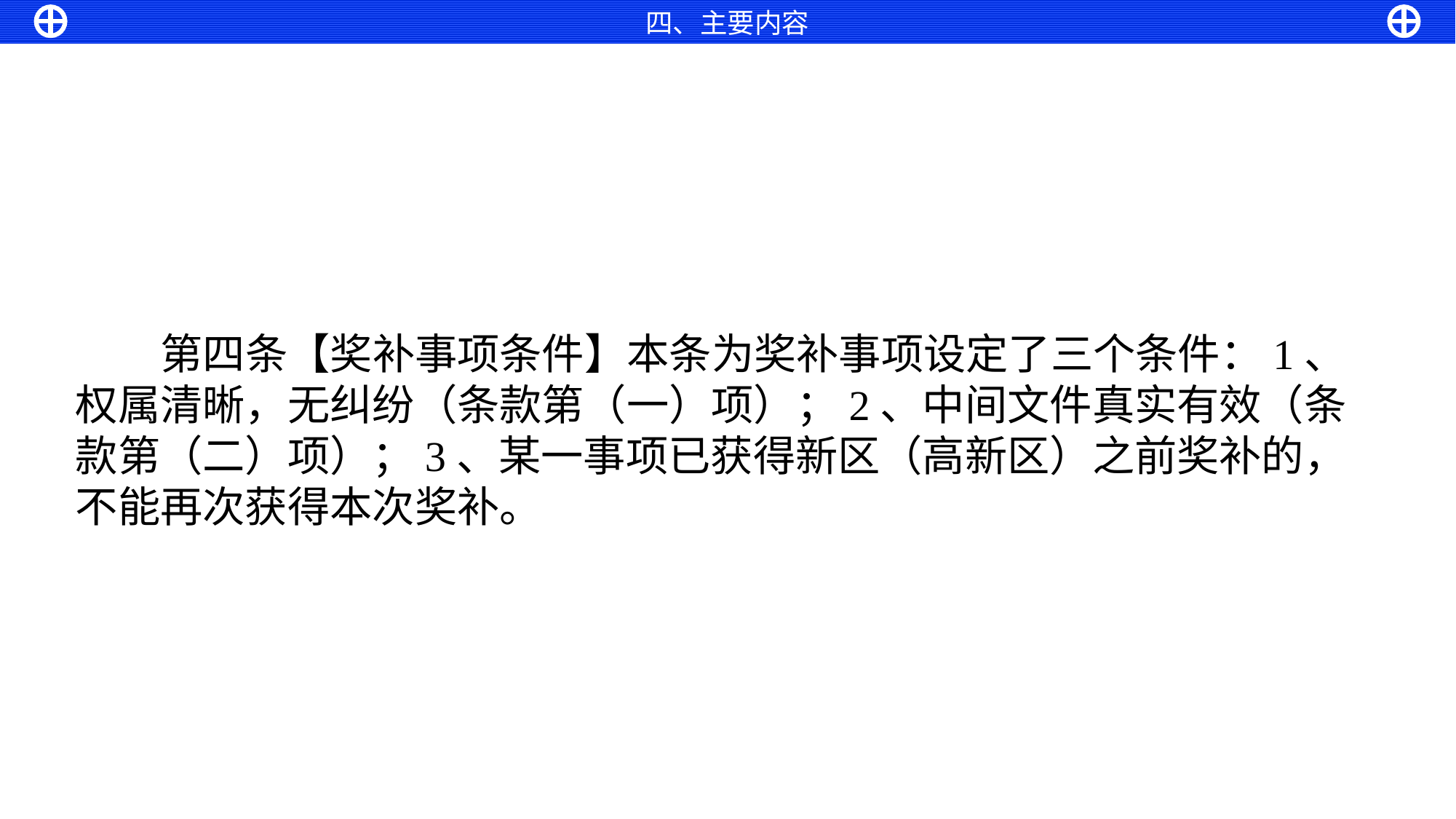

四、主要内容

第四条【奖补事项条件】本条为奖补事项设定了三个条件：1、权属清晰，无纠纷（条款第（一）项）；2、中间文件真实有效（条款第（二）项）；3、某一事项已获得新区（高新区）之前奖补的，不能再次获得本次奖补。